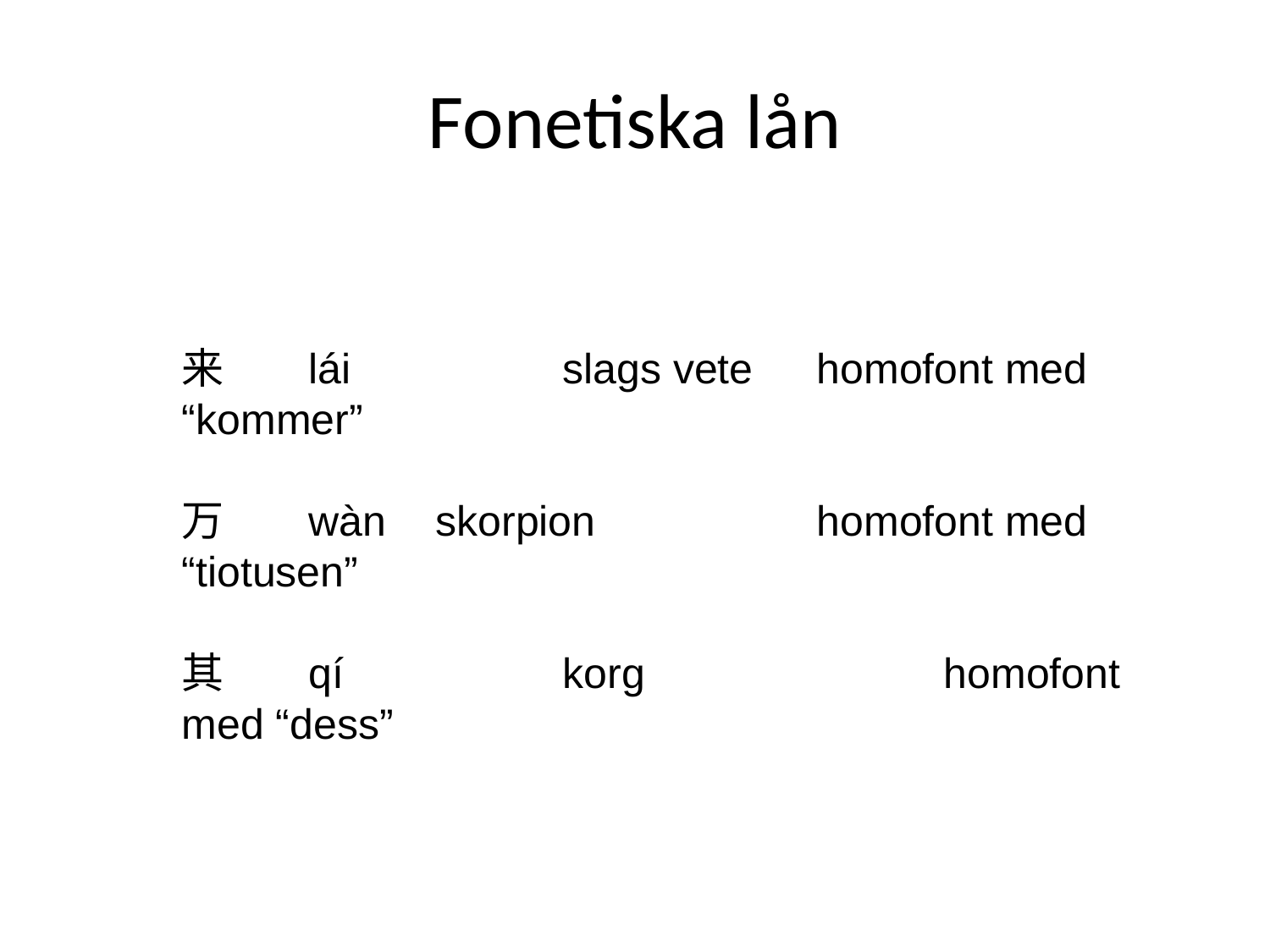

# Fonetiska lån
来	lái		slags vete 	homofont med “kommer”

万	wàn	skorpion		homofont med “tiotusen”

其	qí		korg			homofont med “dess”